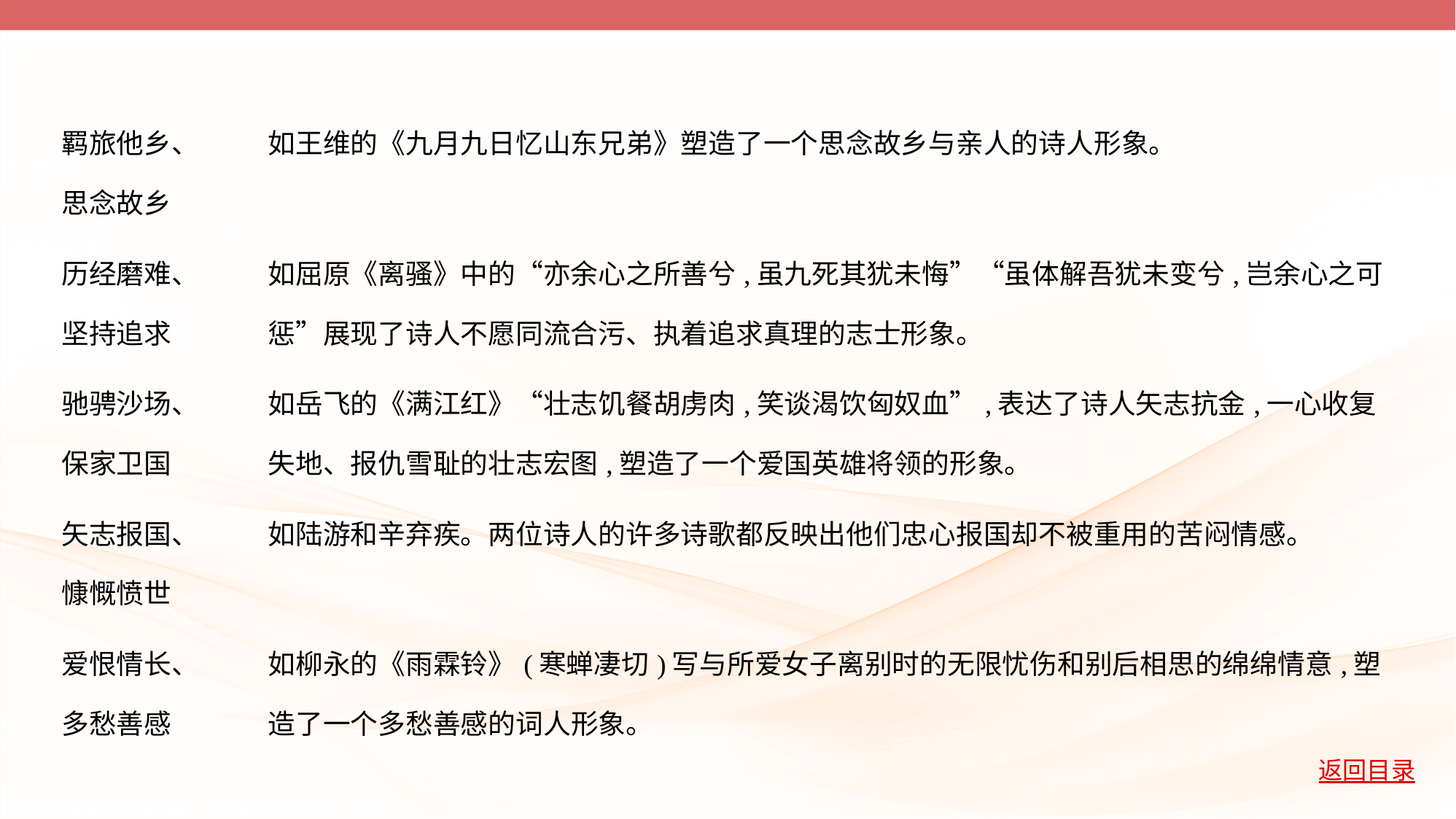

| 羁旅他乡、 思念故乡 | 如王维的《九月九日忆山东兄弟》塑造了一个思念故乡与亲人的诗人形象。 |
| --- | --- |
| 历经磨难、 坚持追求 | 如屈原《离骚》中的“亦余心之所善兮,虽九死其犹未悔”“虽体解吾犹未变兮,岂余心之可惩”展现了诗人不愿同流合污、执着追求真理的志士形象。 |
| 驰骋沙场、 保家卫国 | 如岳飞的《满江红》“壮志饥餐胡虏肉,笑谈渴饮匈奴血”,表达了诗人矢志抗金,一心收复失地、报仇雪耻的壮志宏图,塑造了一个爱国英雄将领的形象。 |
| 矢志报国、 慷慨愤世 | 如陆游和辛弃疾。两位诗人的许多诗歌都反映出他们忠心报国却不被重用的苦闷情感。 |
| 爱恨情长、 多愁善感 | 如柳永的《雨霖铃》(寒蝉凄切)写与所爱女子离别时的无限忧伤和别后相思的绵绵情意,塑造了一个多愁善感的词人形象。 |